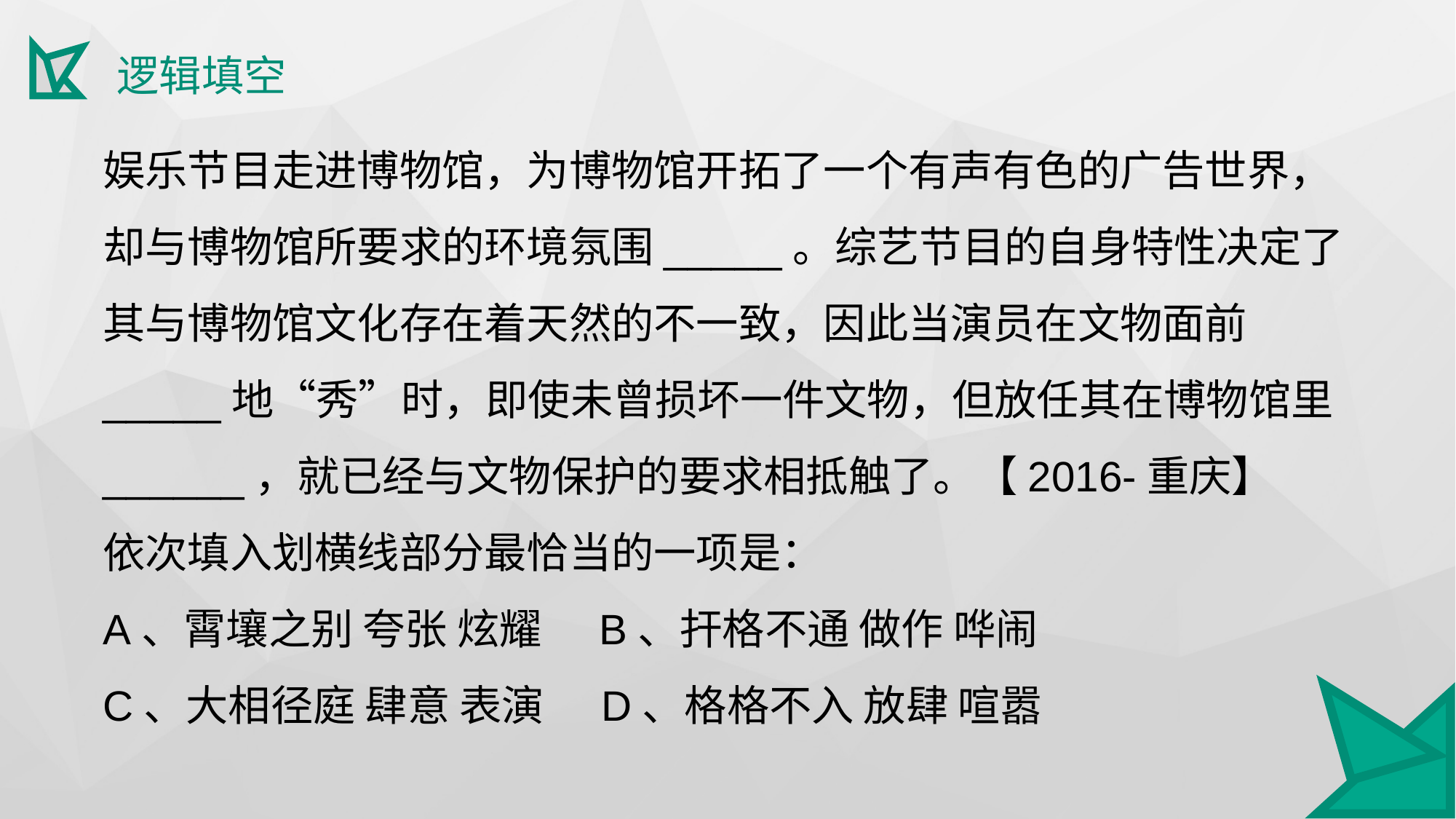

逻辑填空

娱乐节目走进博物馆，为博物馆开拓了一个有声有色的广告世界，却与博物馆所要求的环境氛围_____。综艺节目的自身特性决定了其与博物馆文化存在着天然的不一致，因此当演员在文物面前_____地“秀”时，即使未曾损坏一件文物，但放任其在博物馆里______，就已经与文物保护的要求相抵触了。【2016-重庆】
依次填入划横线部分最恰当的一项是：
A、霄壤之别 夸张 炫耀     B、扞格不通 做作 哗闹
C、大相径庭 肆意 表演     D、格格不入 放肆 喧嚣
.